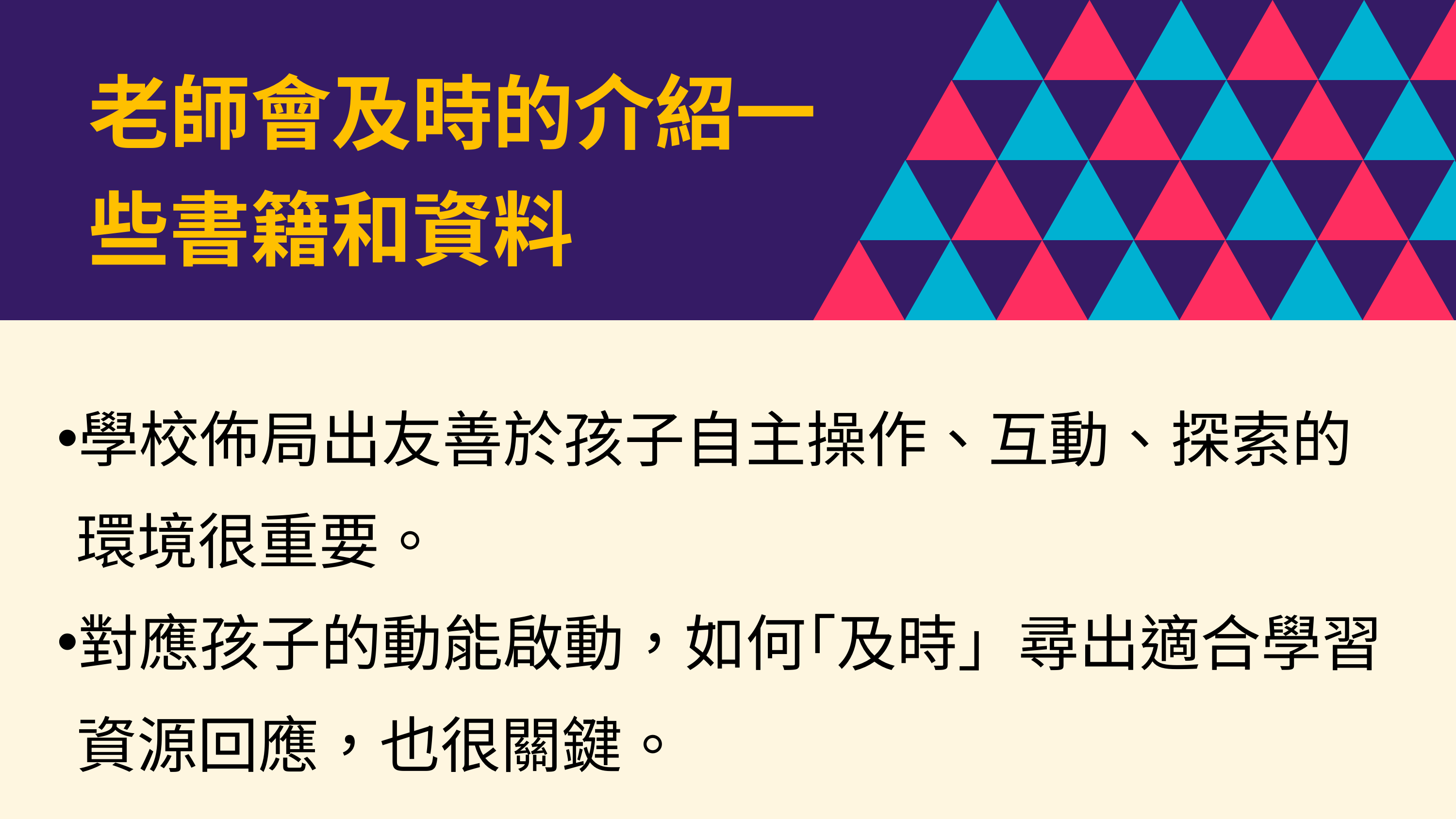

老師會及時的介紹一
些書籍和資料
學校佈局出友善於孩子自主操作、互動、探索的環境很重要。
對應孩子的動能啟動，如何｢及時」尋出適合學習資源回應，也很關鍵。